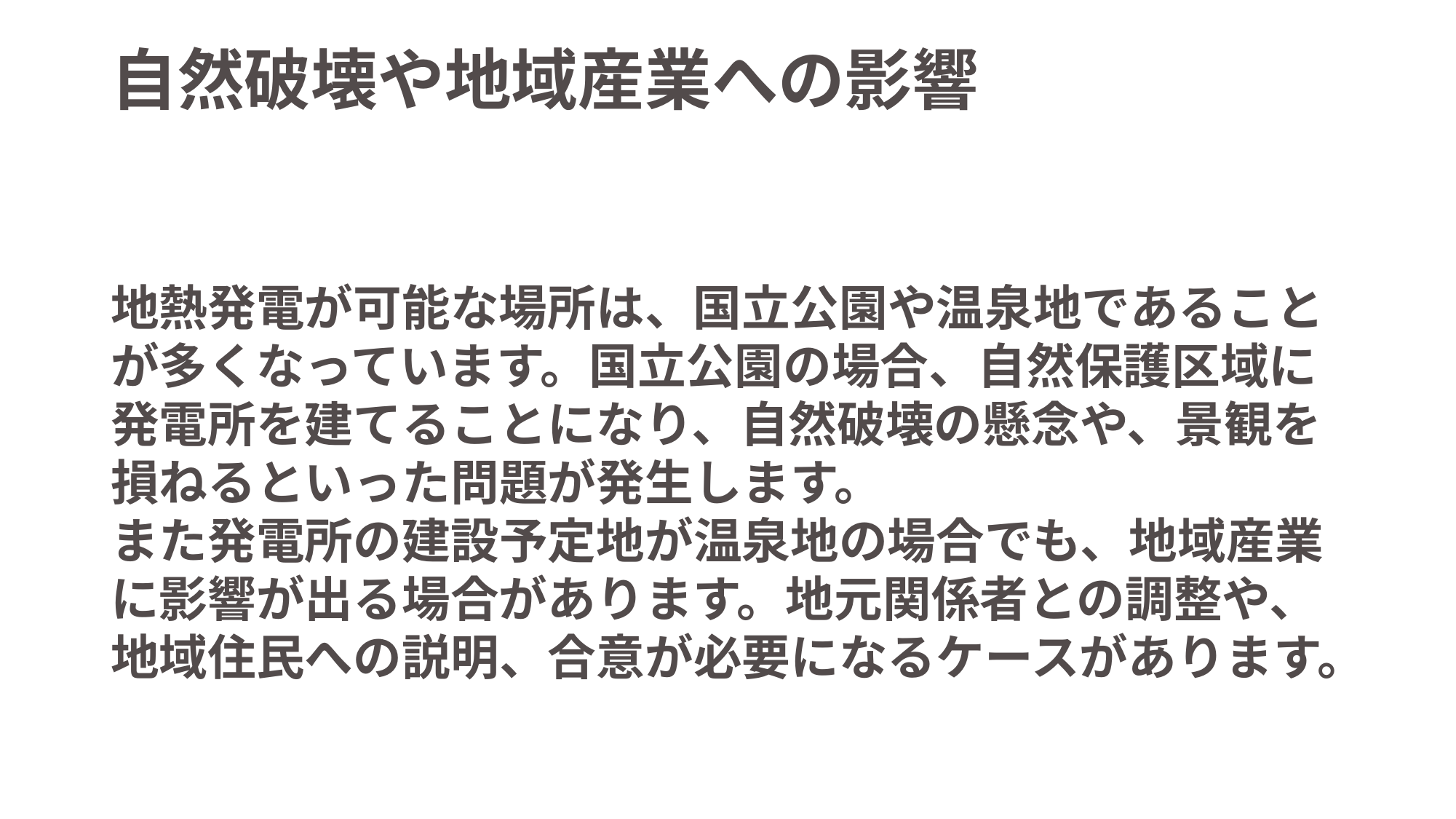

# 自然破壊や地域産業への影響

地熱発電が可能な場所は、国立公園や温泉地であることが多くなっています。国立公園の場合、自然保護区域に発電所を建てることになり、自然破壊の懸念や、景観を損ねるといった問題が発生します。
また発電所の建設予定地が温泉地の場合でも、地域産業に影響が出る場合があります。地元関係者との調整や、地域住民への説明、合意が必要になるケースがあります。